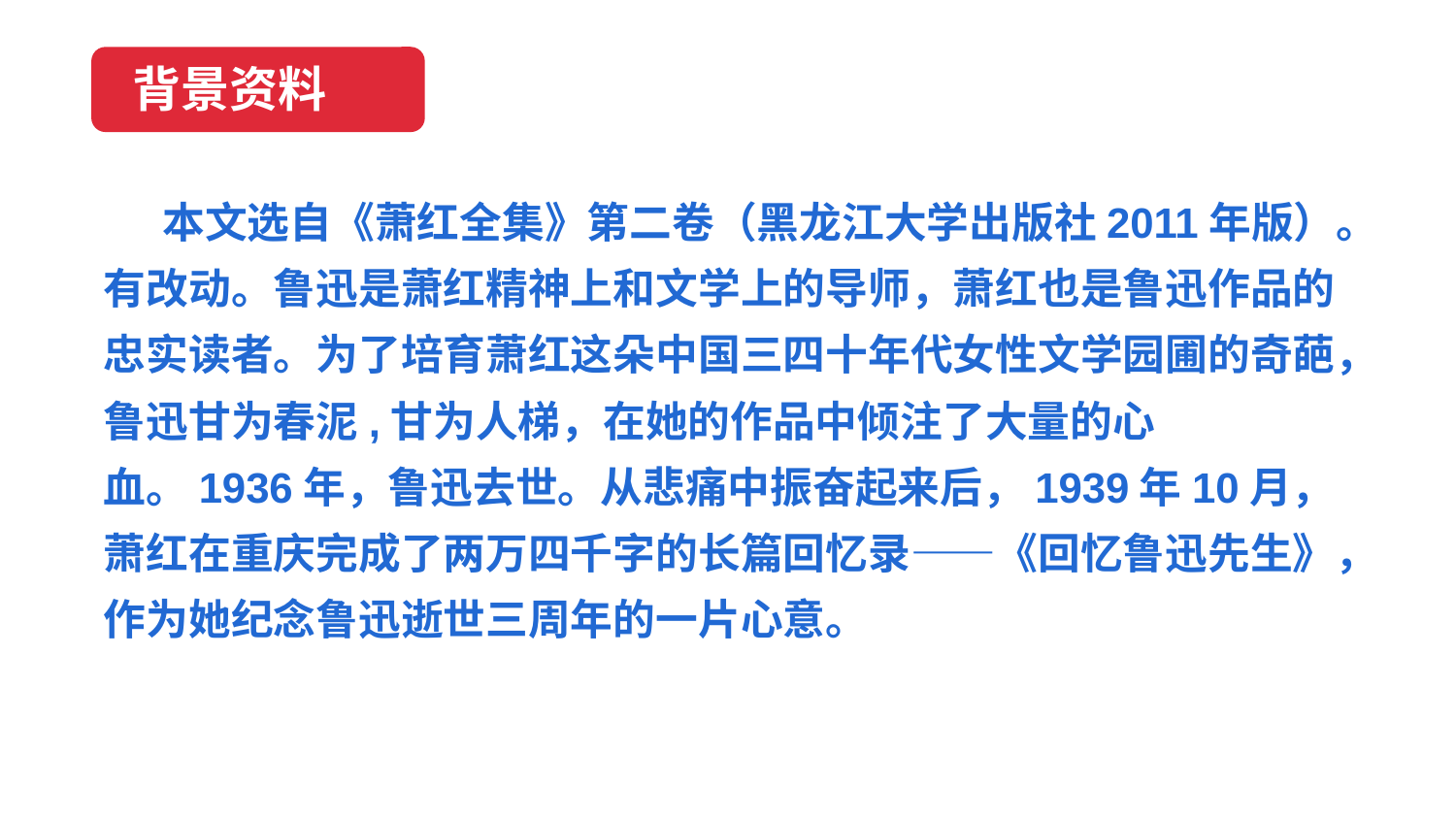

背景资料
     本文选自《萧红全集》第二卷（黑龙江大学出版社2011年版）。有改动。鲁迅是萧红精神上和文学上的导师，萧红也是鲁迅作品的忠实读者。为了培育萧红这朵中国三四十年代女性文学园圃的奇葩，鲁迅甘为春泥,甘为人梯，在她的作品中倾注了大量的心血。1936年，鲁迅去世。从悲痛中振奋起来后，1939年10月，萧红在重庆完成了两万四千字的长篇回忆录——《回忆鲁迅先生》，作为她纪念鲁迅逝世三周年的一片心意。